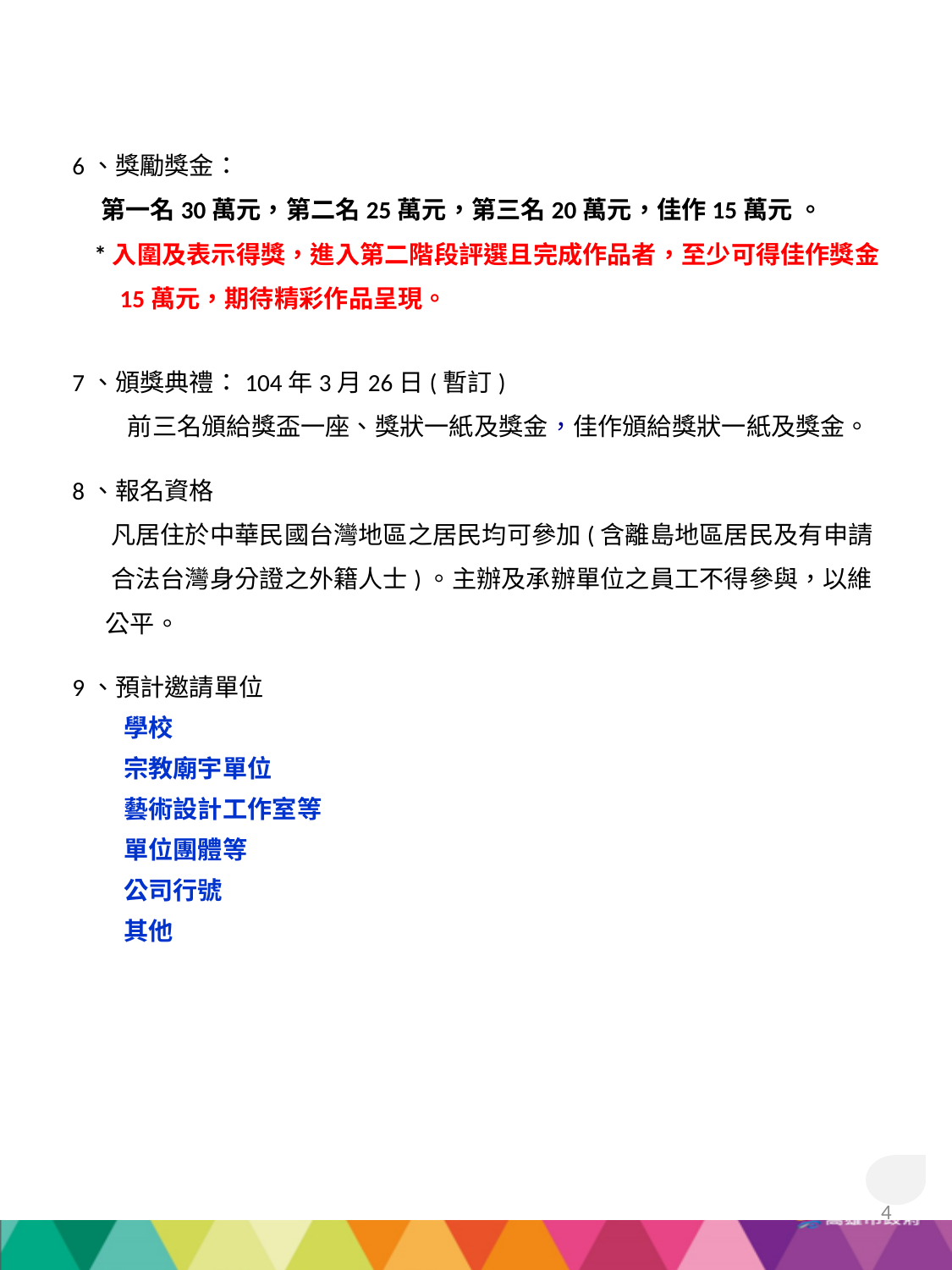

6、獎勵獎金：
    第一名30萬元，第二名25萬元，第三名20萬元，佳作15萬元 。
    *入圍及表示得獎，進入第二階段評選且完成作品者，至少可得佳作獎金15萬元，期待精彩作品呈現。

7、頒獎典禮：104年3月26日(暫訂)
         前三名頒給獎盃一座、獎狀一紙及獎金，佳作頒給獎狀一紙及獎金。

8、報名資格
      凡居住於中華民國台灣地區之居民均可參加(含離島地區居民及有申請
      合法台灣身分證之外籍人士)。主辦及承辦單位之員工不得參與，以維
     公平。

9、預計邀請單位
        學校
        宗教廟宇單位
        藝術設計工作室等
        單位團體等
        公司行號
        其他

4